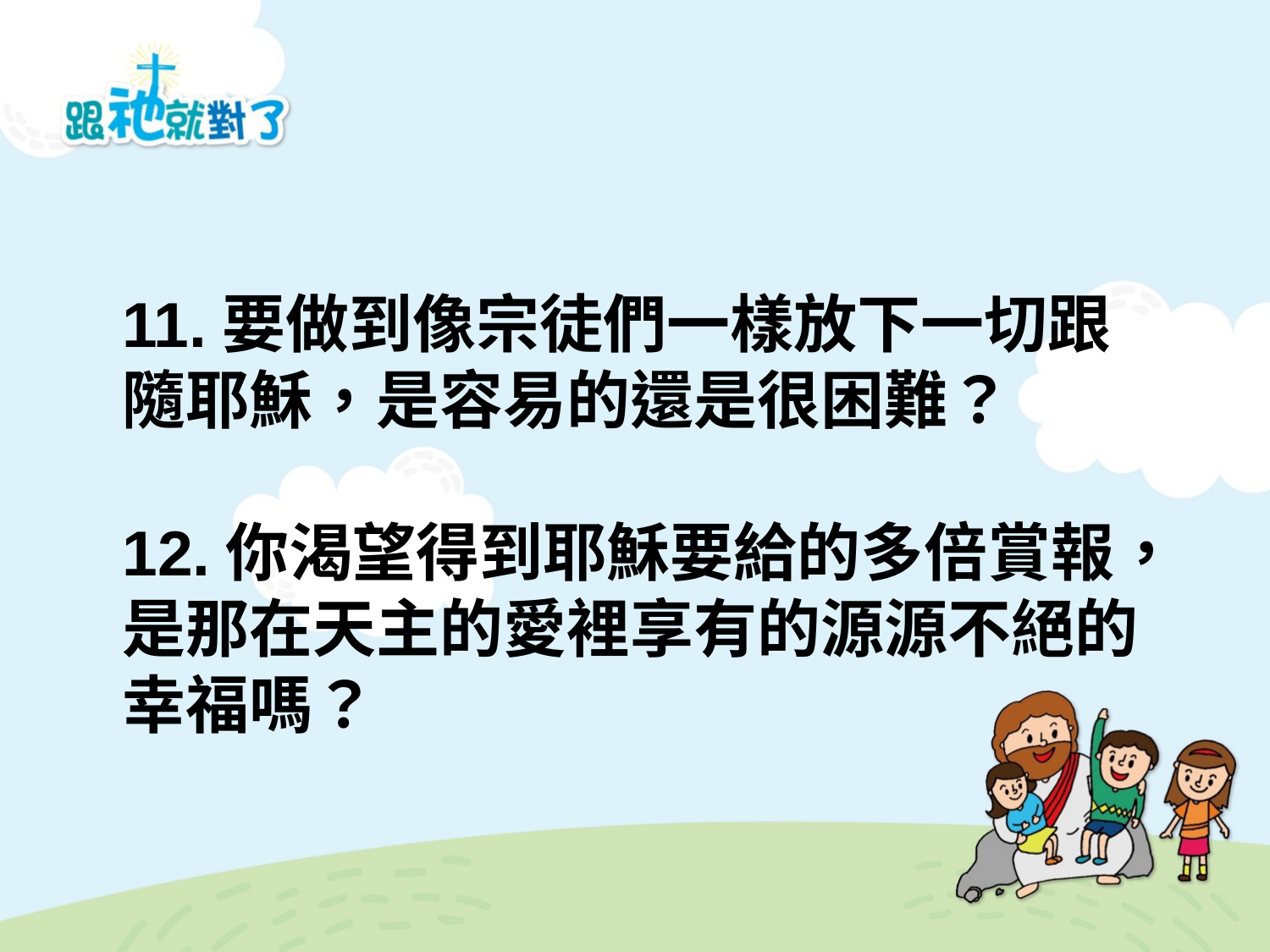

11.要做到像宗徒們一樣放下一切跟隨耶穌，是容易的還是很困難？

12.你渴望得到耶穌要給的多倍賞報，是那在天主的愛裡享有的源源不絕的幸福嗎？